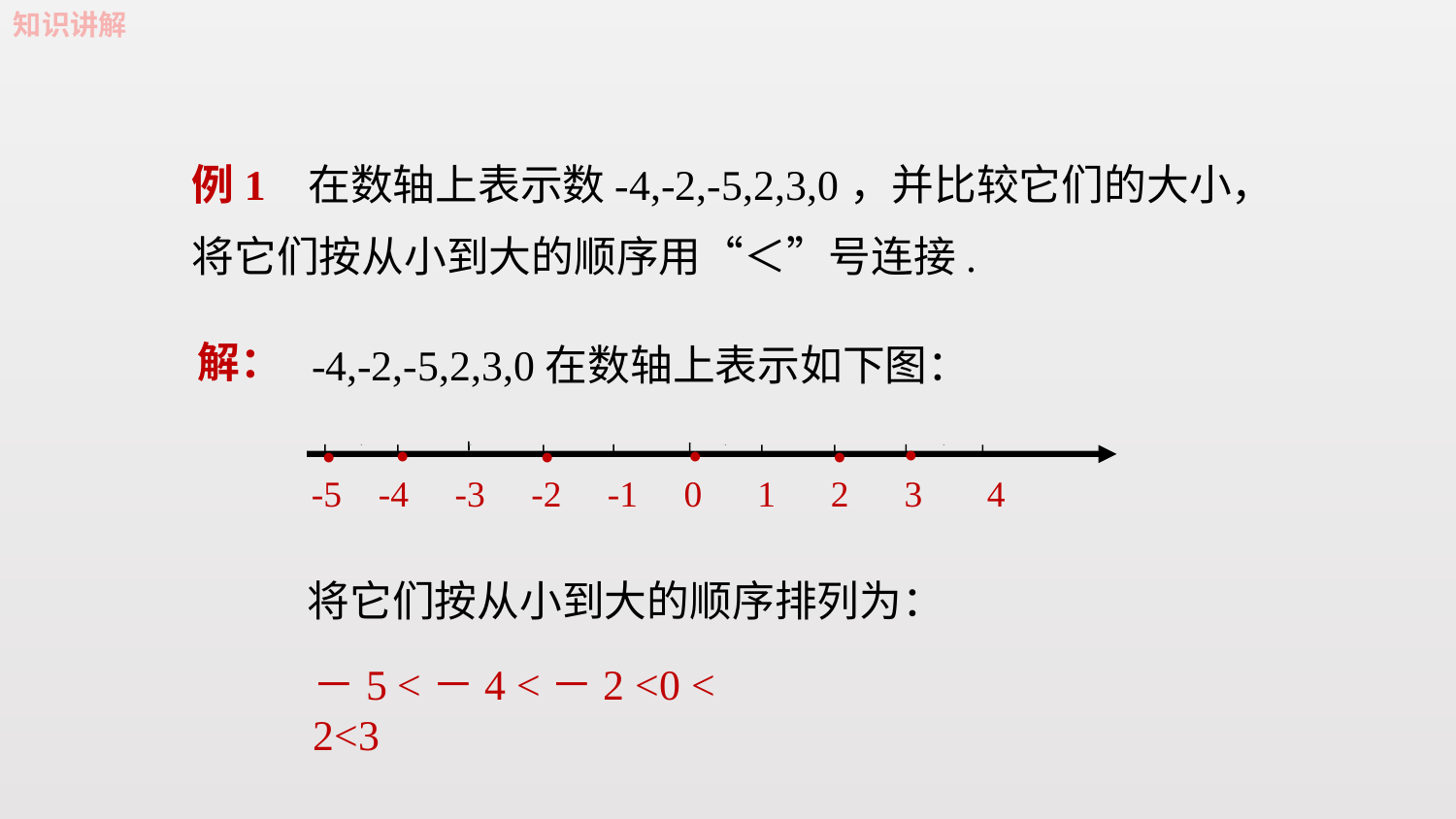

知识讲解
例1   在数轴上表示数-4,-2,-5,2,3,0，并比较它们的大小，将它们按从小到大的顺序用“＜”号连接.
解：
-4,-2,-5,2,3,0在数轴上表示如下图：
●
●
●
●

-5    -4     -3     -2     -1     0      1      2      3       4
●
●

将它们按从小到大的顺序排列为：
－5 <－4 <－2 <0 < 2<3